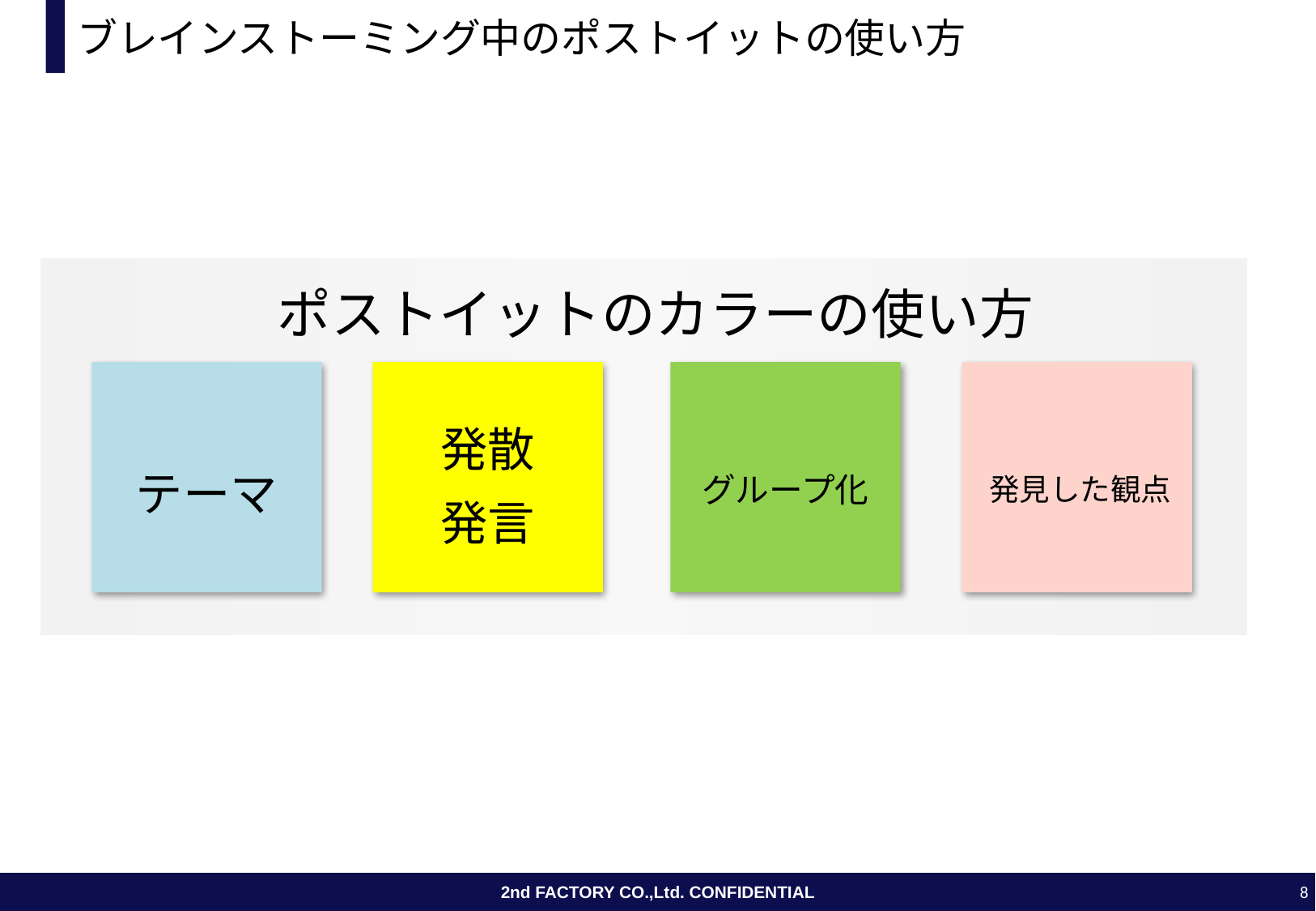

# ブレインストーミング中のポストイットの使い方
ポストイットのカラーの使い方

発散
発言
テーマ
グループ化
発見した観点